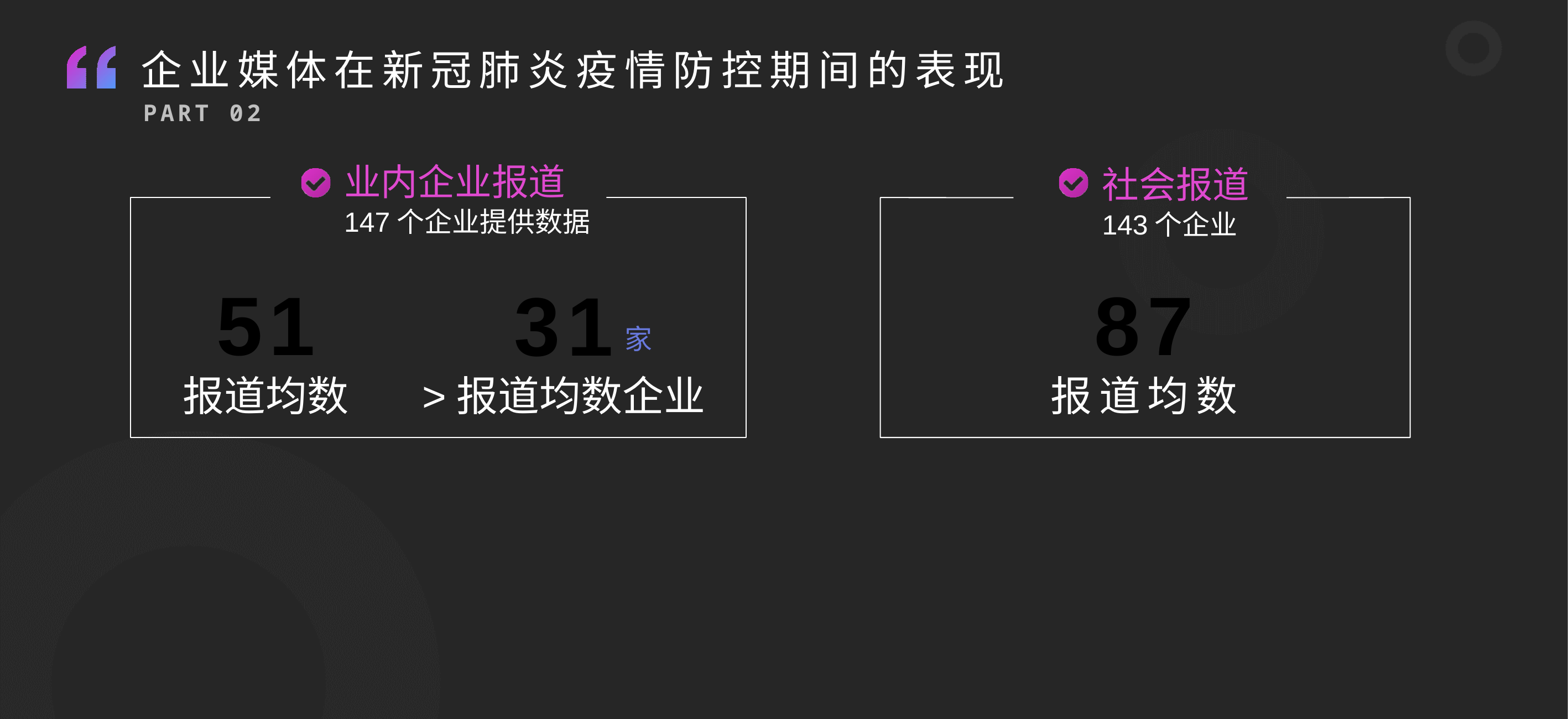

企业媒体在新冠肺炎疫情防控期间的表现

# PART 02
业内企业报道
147个企业提供数据
社会报道
143个企业

51
87
31
家
报道均数
>报道均数企业
报道均数